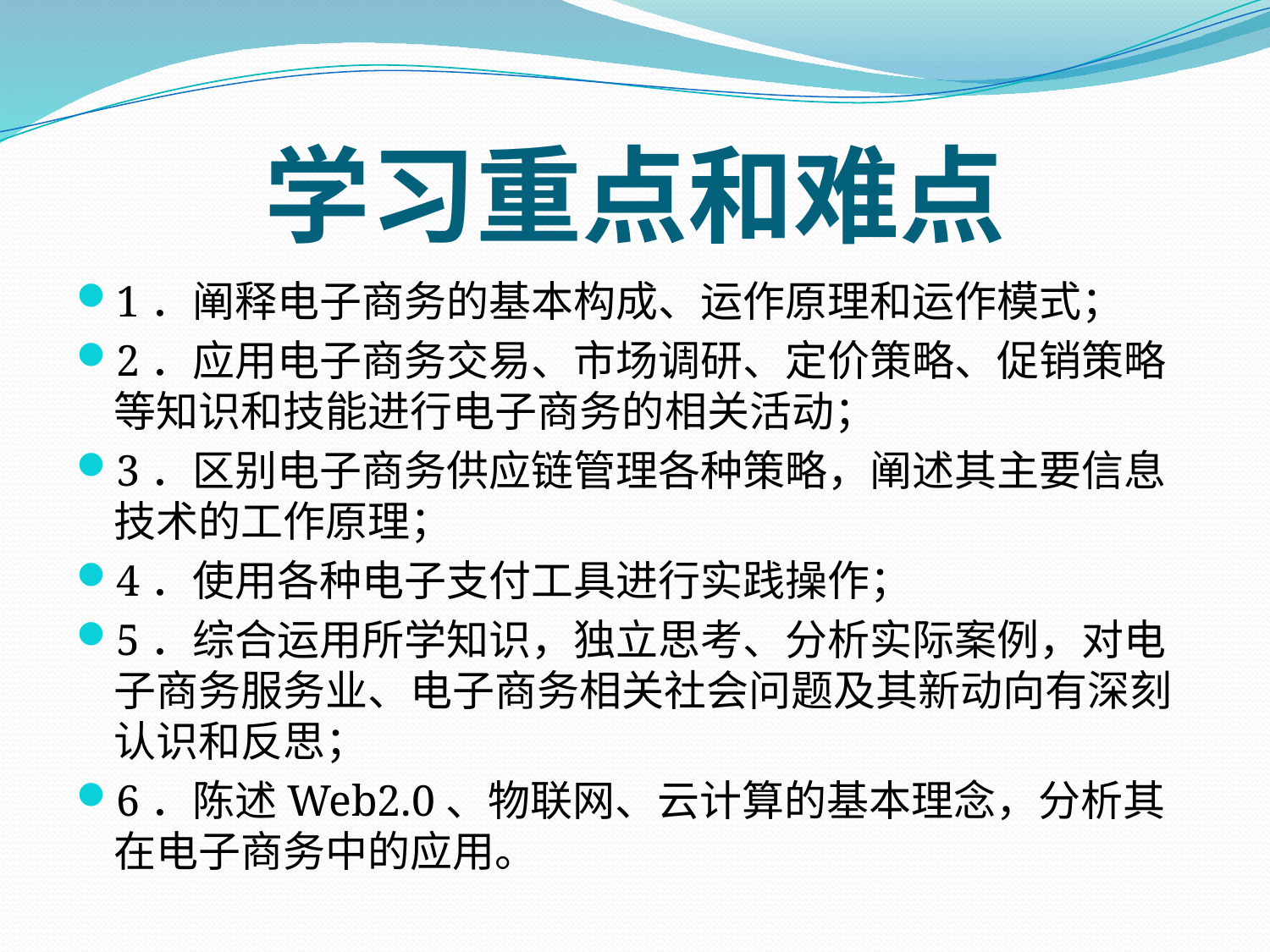

# 学习重点和难点
1．阐释电子商务的基本构成、运作原理和运作模式；
2．应用电子商务交易、市场调研、定价策略、促销策略等知识和技能进行电子商务的相关活动；
3．区别电子商务供应链管理各种策略，阐述其主要信息技术的工作原理；
4．使用各种电子支付工具进行实践操作；
5．综合运用所学知识，独立思考、分析实际案例，对电子商务服务业、电子商务相关社会问题及其新动向有深刻认识和反思；
6．陈述Web2.0、物联网、云计算的基本理念，分析其在电子商务中的应用。